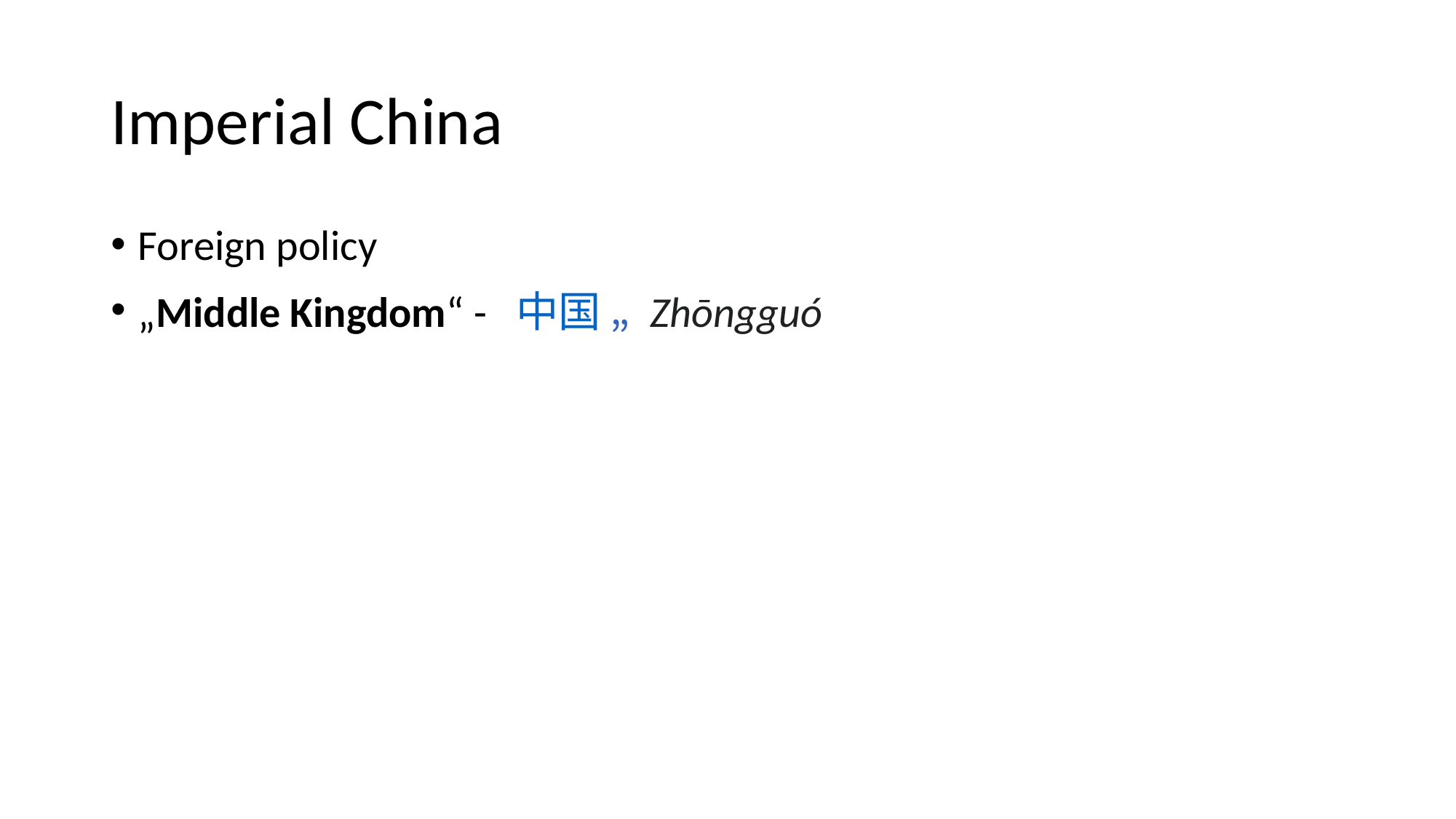

# Imperial China
Foreign policy
„Middle Kingdom“ -  中国 „ Zhōngguó